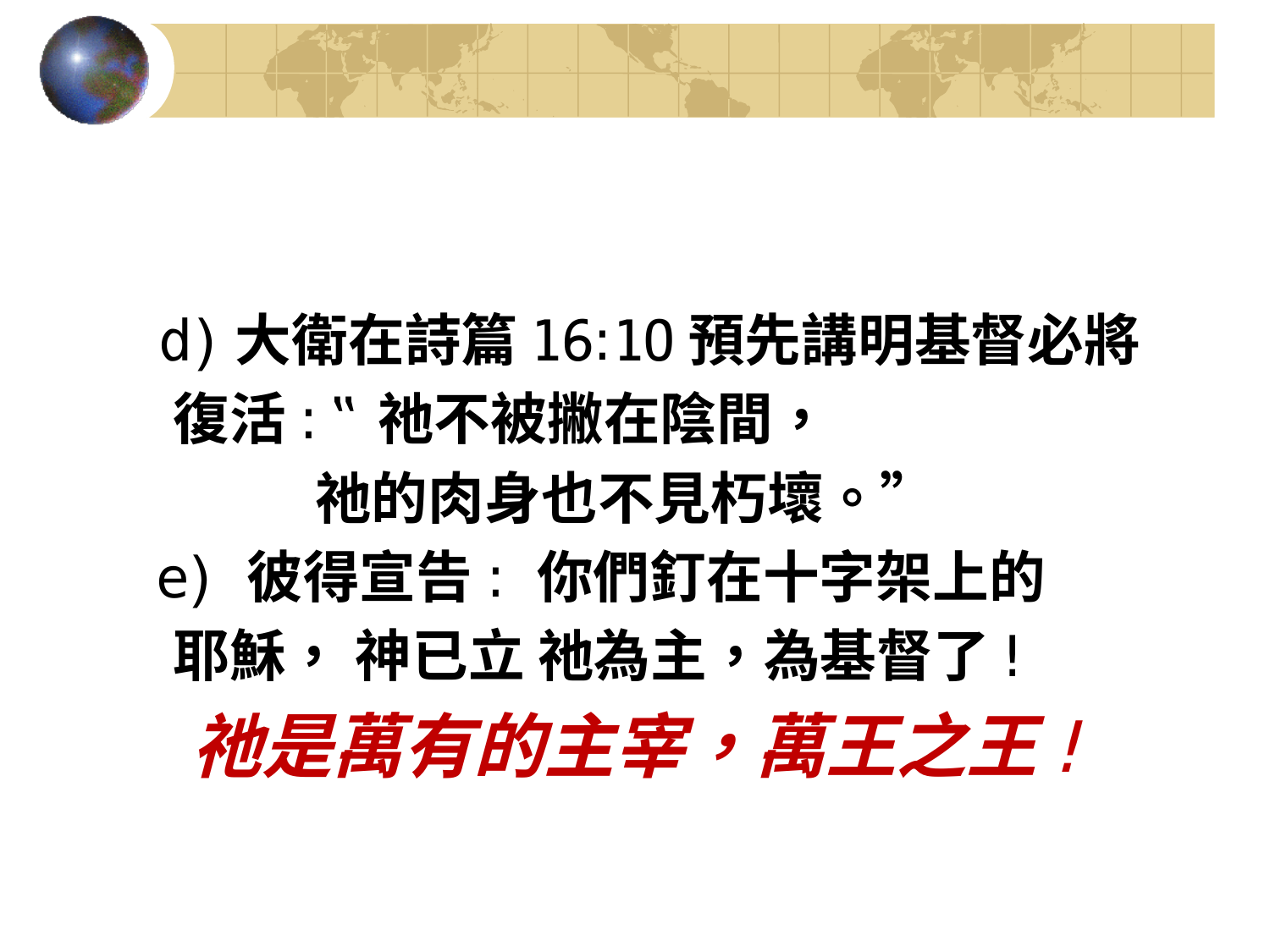

#
   d)大衛在詩篇16:10預先講明基督必將
    復活: “祂不被撇在陰間，
               祂的肉身也不見朽壞。”
   e) 彼得宣告: 你們釘在十字架上的
    耶穌， 神已立 祂為主，為基督了!
祂是萬有的主宰，萬王之王!